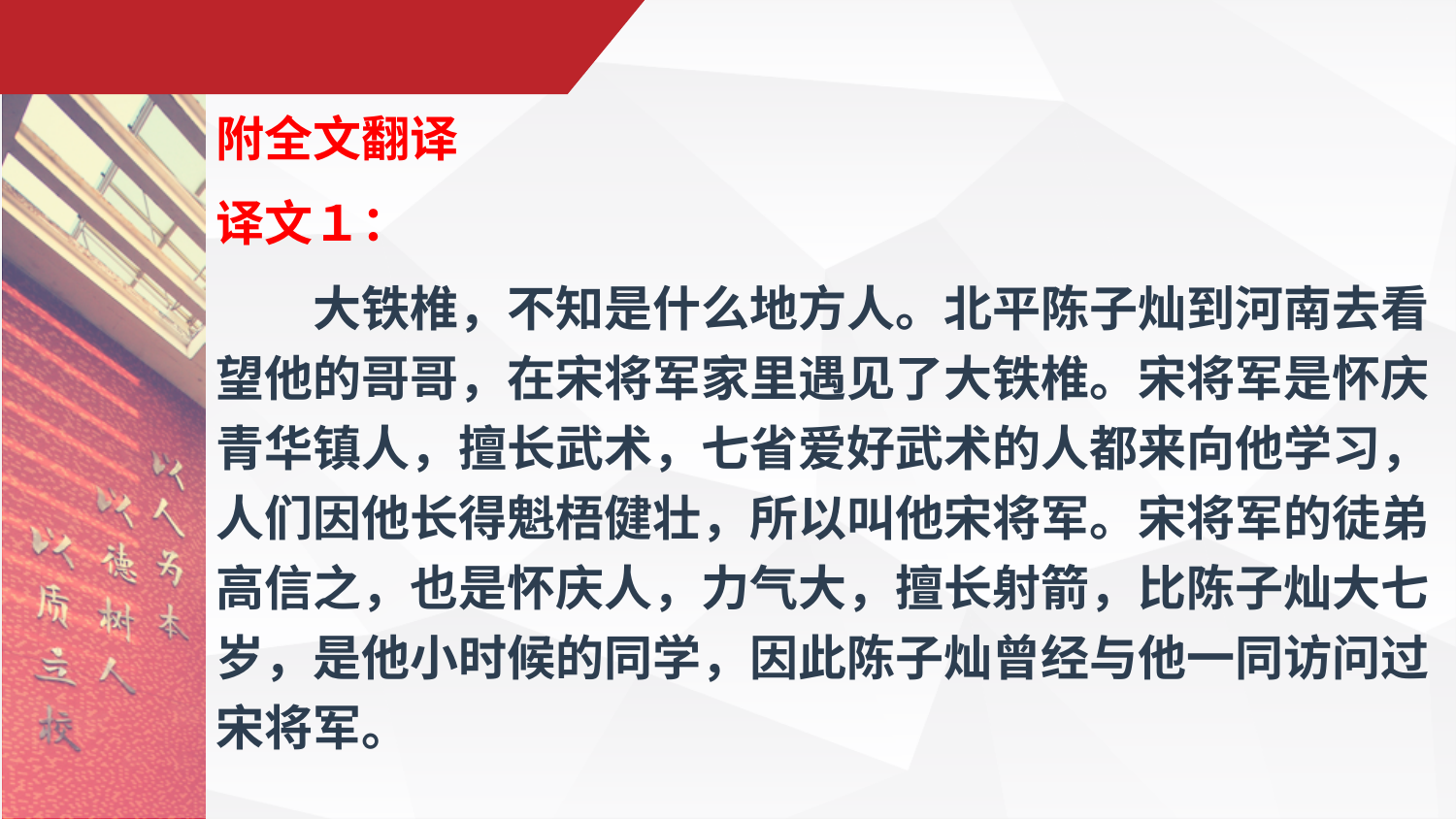

附全文翻译
译文１：
　　大铁椎，不知是什么地方人。北平陈子灿到河南去看望他的哥哥，在宋将军家里遇见了大铁椎。宋将军是怀庆青华镇人，擅长武术，七省爱好武术的人都来向他学习，人们因他长得魁梧健壮，所以叫他宋将军。宋将军的徒弟高信之，也是怀庆人，力气大，擅长射箭，比陈子灿大七岁，是他小时候的同学，因此陈子灿曾经与他一同访问过宋将军。